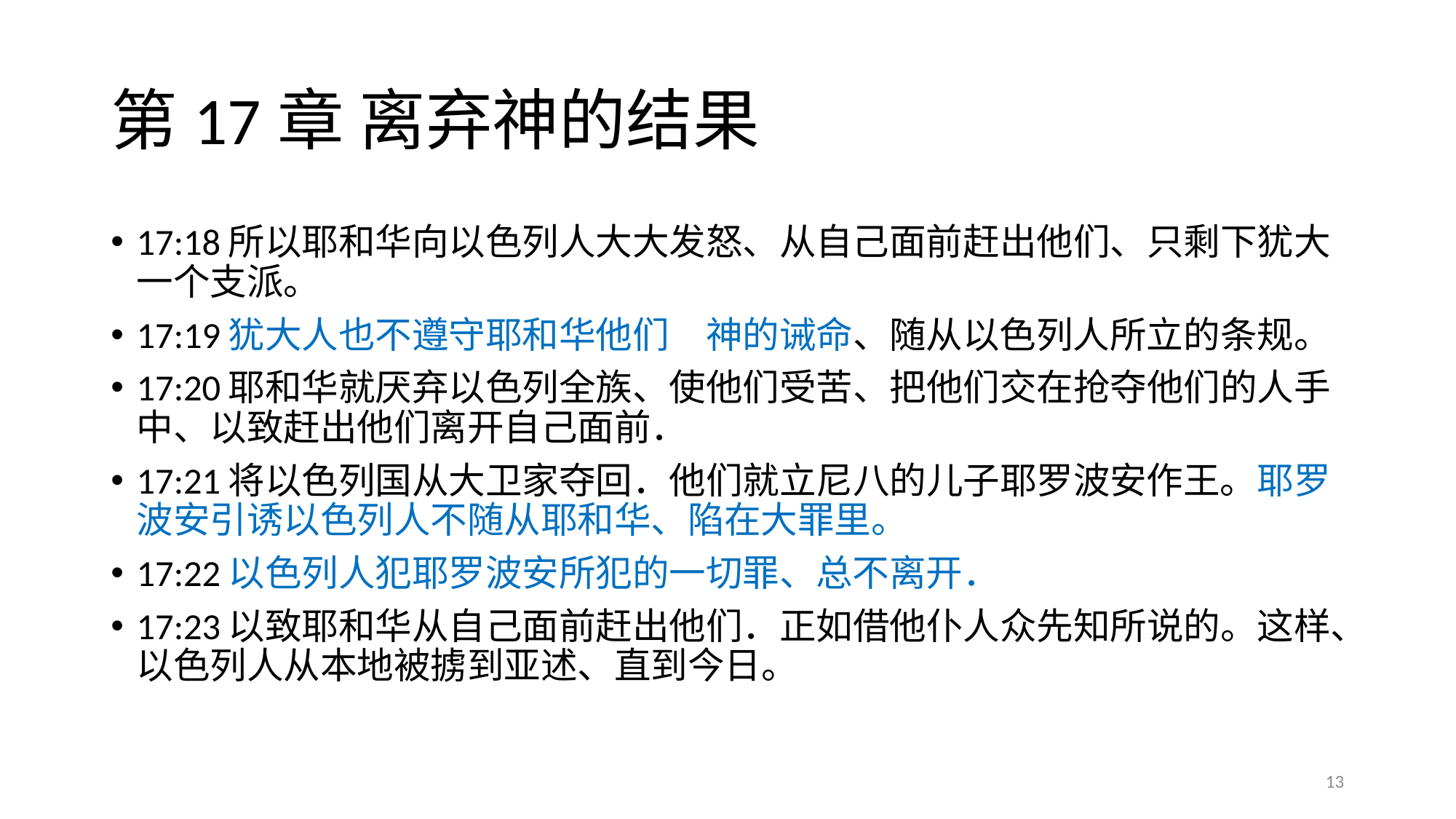

# 第17章 离弃神的结果
17:18所以耶和华向以色列人大大发怒、从自己面前赶出他们、只剩下犹大一个支派。
17:19犹大人也不遵守耶和华他们　神的诫命、随从以色列人所立的条规。
17:20耶和华就厌弃以色列全族、使他们受苦、把他们交在抢夺他们的人手中、以致赶出他们离开自己面前．
17:21将以色列国从大卫家夺回．他们就立尼八的儿子耶罗波安作王。耶罗波安引诱以色列人不随从耶和华、陷在大罪里。
17:22以色列人犯耶罗波安所犯的一切罪、总不离开．
17:23以致耶和华从自己面前赶出他们．正如借他仆人众先知所说的。这样、以色列人从本地被掳到亚述、直到今日。
13